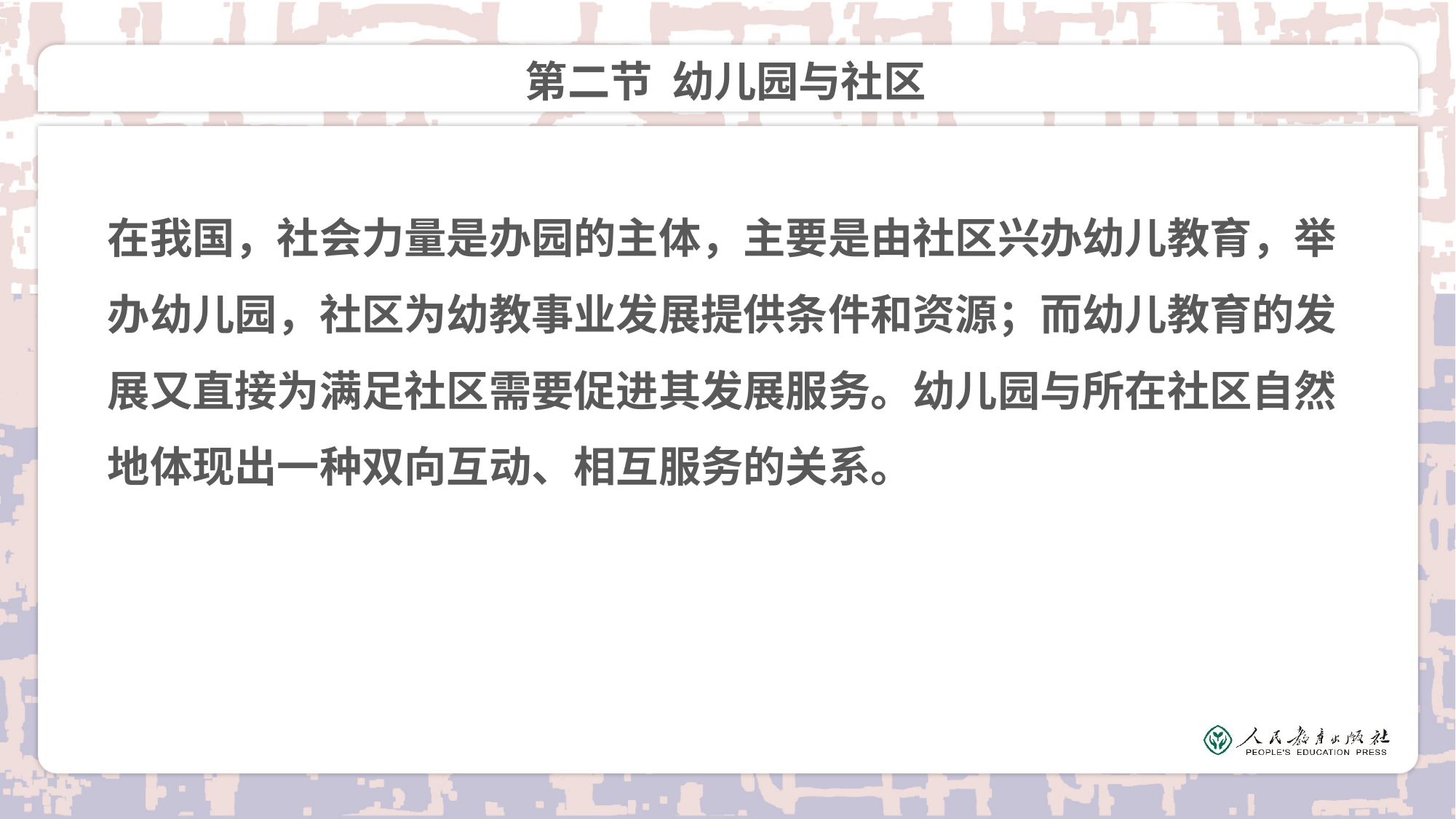

# 第二节  幼儿园与社区
在我国，社会力量是办园的主体，主要是由社区兴办幼儿教育，举办幼儿园，社区为幼教事业发展提供条件和资源；而幼儿教育的发展又直接为满足社区需要促进其发展服务。幼儿园与所在社区自然地体现出一种双向互动、相互服务的关系。